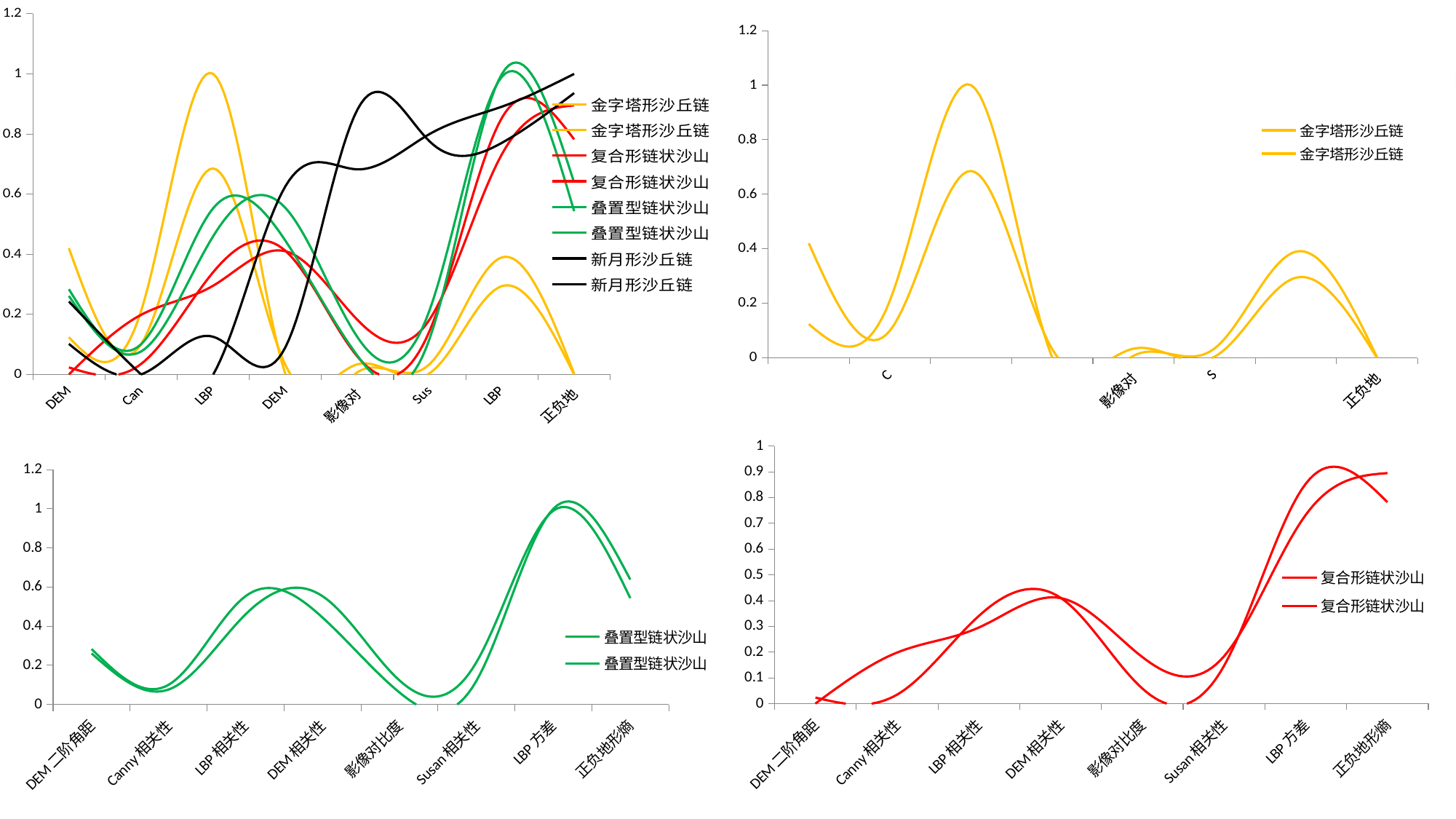

### Chart

| Category | 金字塔形沙丘链 | 金字塔形沙丘链 |
|---|---|---|
| DEM二阶角距 | 0.12358950428671464 | 0.4200901827158427 |
| Canny相关性 | 0.21086733970531688 | 0.10013158669754522 |
| LBP相关性 | 1.0 | 0.6853783241297768 |
| DEM相关性 | 0.0 | 0.03089083540405542 |
| 影像对比度 | 0.007805248901196363 | 0.03385120009842795 |
| Susan相关性 | 0.03473523941631202 | 0.004310852340964817 |
| LBP方差 | 0.38954243721449644 | 0.29405871539067774 |
| 正负地形熵 | 0.0024234835858196113 | 0.0 |

### Chart

| Category | 金字塔形沙丘链 | 金字塔形沙丘链 | 复合形链状沙山 | 复合形链状沙山 | 叠置型链状沙山 | 叠置型链状沙山 | 新月形沙丘链 | 新月形沙丘链 |
|---|---|---|---|---|---|---|---|---|
| DEM二阶角距 | 0.12358950428671464 | 0.4200901827158427 | 0.0 | 0.023373492762416237 | 0.2836233342062608 | 0.26107582326289425 | 0.10154823168704116 | 0.24273362719341338 |
| Canny相关性 | 0.21086733970531688 | 0.10013158669754522 | 0.19831088025647806 | 0.03485683877493103 | 0.10040948864553567 | 0.07634377829094632 | 0.0 | 0.0 |
| LBP相关性 | 1.0 | 0.6853783241297768 | 0.29542992862105694 | 0.3406153576096634 | 0.5533073029427519 | 0.4604188880632306 | 0.12528660114614482 | 0.0 |
| DEM相关性 | 0.0 | 0.03089083540405542 | 0.40994819411315797 | 0.41115858525484245 | 0.44471336376067155 | 0.5539167762367913 | 0.0907943880615763 | 0.626445777738846 |
| 影像对比度 | 0.007805248901196363 | 0.03385120009842795 | 0.18101602421790733 | 0.058790946746953246 | 0.06160551532484359 | 0.12331582693958305 | 0.882391256199302 | 0.6824604736241568 |
| Susan相关性 | 0.03473523941631202 | 0.004310852340964817 | 0.1835790089744727 | 0.14632195611375054 | 0.12019207921108398 | 0.21540517933237507 | 0.7748959218113352 | 0.8002765863282635 |
| LBP方差 | 0.38954243721449644 | 0.29405871539067774 | 0.7330848303918022 | 0.8539816834072381 | 1.0 | 0.990553108818498 | 0.7707807034260623 | 0.891043277083081 |
| 正负地形熵 | 0.0024234835858196113 | 0.0 | 0.8953334840290135 | 0.7823669336499826 | 0.6383381210498774 | 0.5433252364973153 | 0.9361291248218844 | 1.0 |

### Chart

| Category | 复合形链状沙山 | 复合形链状沙山 |
|---|---|---|
| DEM二阶角距 | 0.0 | 0.023373492762416237 |
| Canny相关性 | 0.19831088025647806 | 0.03485683877493103 |
| LBP相关性 | 0.29542992862105694 | 0.3406153576096634 |
| DEM相关性 | 0.40994819411315797 | 0.41115858525484245 |
| 影像对比度 | 0.18101602421790733 | 0.058790946746953246 |
| Susan相关性 | 0.1835790089744727 | 0.14632195611375054 |
| LBP方差 | 0.7330848303918022 | 0.8539816834072381 |
| 正负地形熵 | 0.8953334840290135 | 0.7823669336499826 |

### Chart

| Category | 叠置型链状沙山 | 叠置型链状沙山 |
|---|---|---|
| DEM二阶角距 | 0.2836233342062608 | 0.26107582326289425 |
| Canny相关性 | 0.10040948864553567 | 0.07634377829094632 |
| LBP相关性 | 0.5533073029427519 | 0.4604188880632306 |
| DEM相关性 | 0.44471336376067155 | 0.5539167762367913 |
| 影像对比度 | 0.06160551532484359 | 0.12331582693958305 |
| Susan相关性 | 0.12019207921108398 | 0.21540517933237507 |
| LBP方差 | 1.0 | 0.990553108818498 |
| 正负地形熵 | 0.6383381210498774 | 0.5433252364973153 |